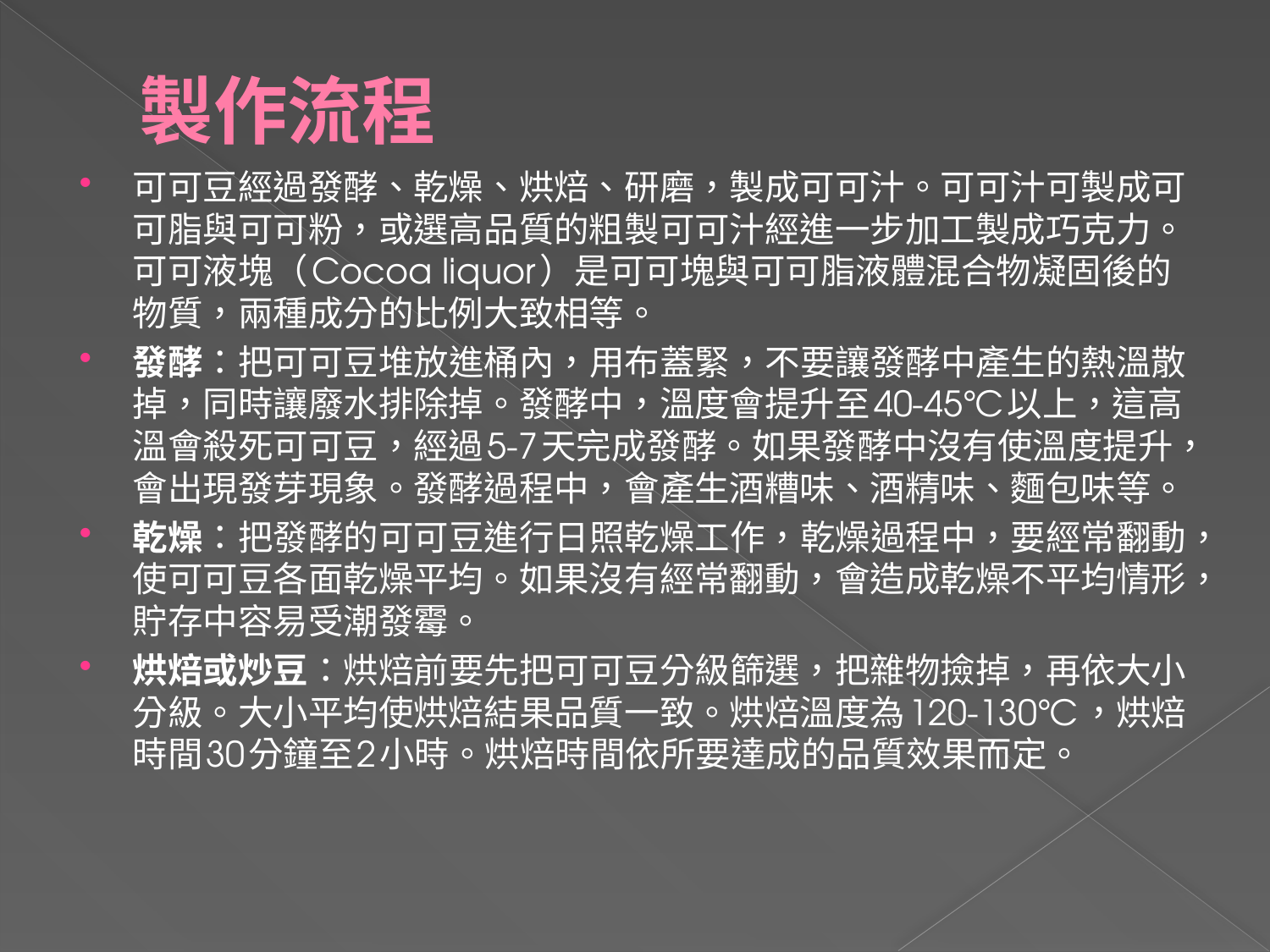

# 製作流程
可可豆經過發酵、乾燥、烘焙、研磨，製成可可汁。可可汁可製成可可脂與可可粉，或選高品質的粗製可可汁經進一步加工製成巧克力。可可液塊（Cocoa liquor）是可可塊與可可脂液體混合物凝固後的物質，兩種成分的比例大致相等。
發酵：把可可豆堆放進桶內，用布蓋緊，不要讓發酵中產生的熱溫散掉，同時讓廢水排除掉。發酵中，溫度會提升至40-45℃以上，這高溫會殺死可可豆，經過5-7天完成發酵。如果發酵中沒有使溫度提升，會出現發芽現象。發酵過程中，會產生酒糟味、酒精味、麵包味等。
乾燥：把發酵的可可豆進行日照乾燥工作，乾燥過程中，要經常翻動，使可可豆各面乾燥平均。如果沒有經常翻動，會造成乾燥不平均情形，貯存中容易受潮發霉。
烘焙或炒豆：烘焙前要先把可可豆分級篩選，把雜物撿掉，再依大小分級。大小平均使烘焙結果品質一致。烘焙溫度為120-130℃，烘焙時間30分鐘至2小時。烘焙時間依所要達成的品質效果而定。